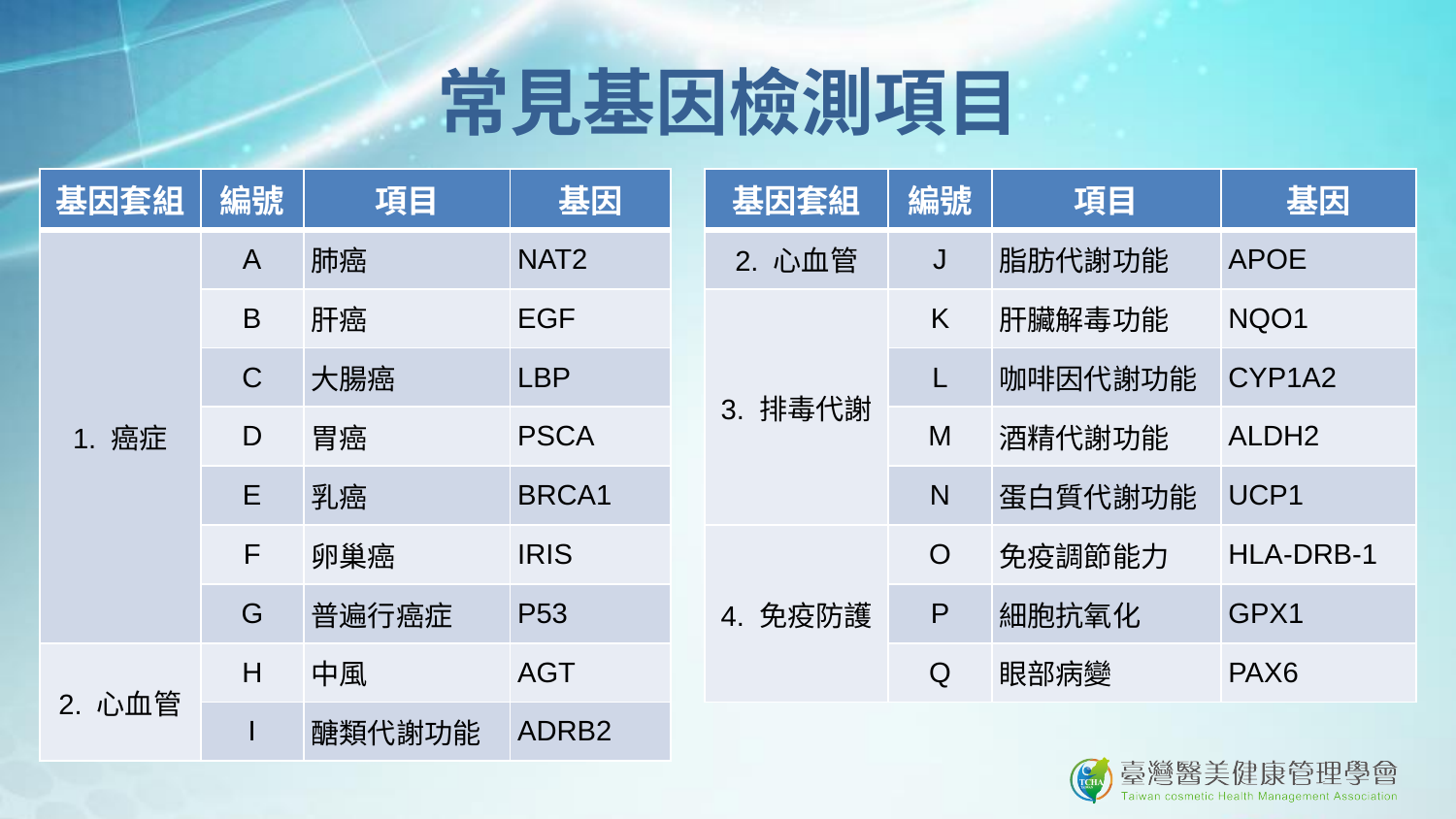

# 常見基因檢測項目
| 基因套組 | 編號 | 項目 | 基因 |
| --- | --- | --- | --- |
| 1. 癌症 | A | 肺癌 | NAT2 |
|  | B | 肝癌 | EGF |
|  | C | 大腸癌 | LBP |
|  | D | 胃癌 | PSCA |
|  | E | 乳癌 | BRCA1 |
|  | F | 卵巢癌 | IRIS |
|  | G | 普遍行癌症 | P53 |
| 2. 心血管 | H | 中風 | AGT |
|  | I | 醣類代謝功能 | ADRB2 |
| 基因套組 | 編號 | 項目 | 基因 |
| --- | --- | --- | --- |
| 2. 心血管 | J | 脂肪代謝功能 | APOE |
| 3. 排毒代謝 | K | 肝臟解毒功能 | NQO1 |
|  | L | 咖啡因代謝功能 | CYP1A2 |
|  | M | 酒精代謝功能 | ALDH2 |
|  | N | 蛋白質代謝功能 | UCP1 |
| 4. 免疫防護 | O | 免疫調節能力 | HLA-DRB-1 |
|  | P | 細胞抗氧化 | GPX1 |
|  | Q | 眼部病變 | PAX6 |
22